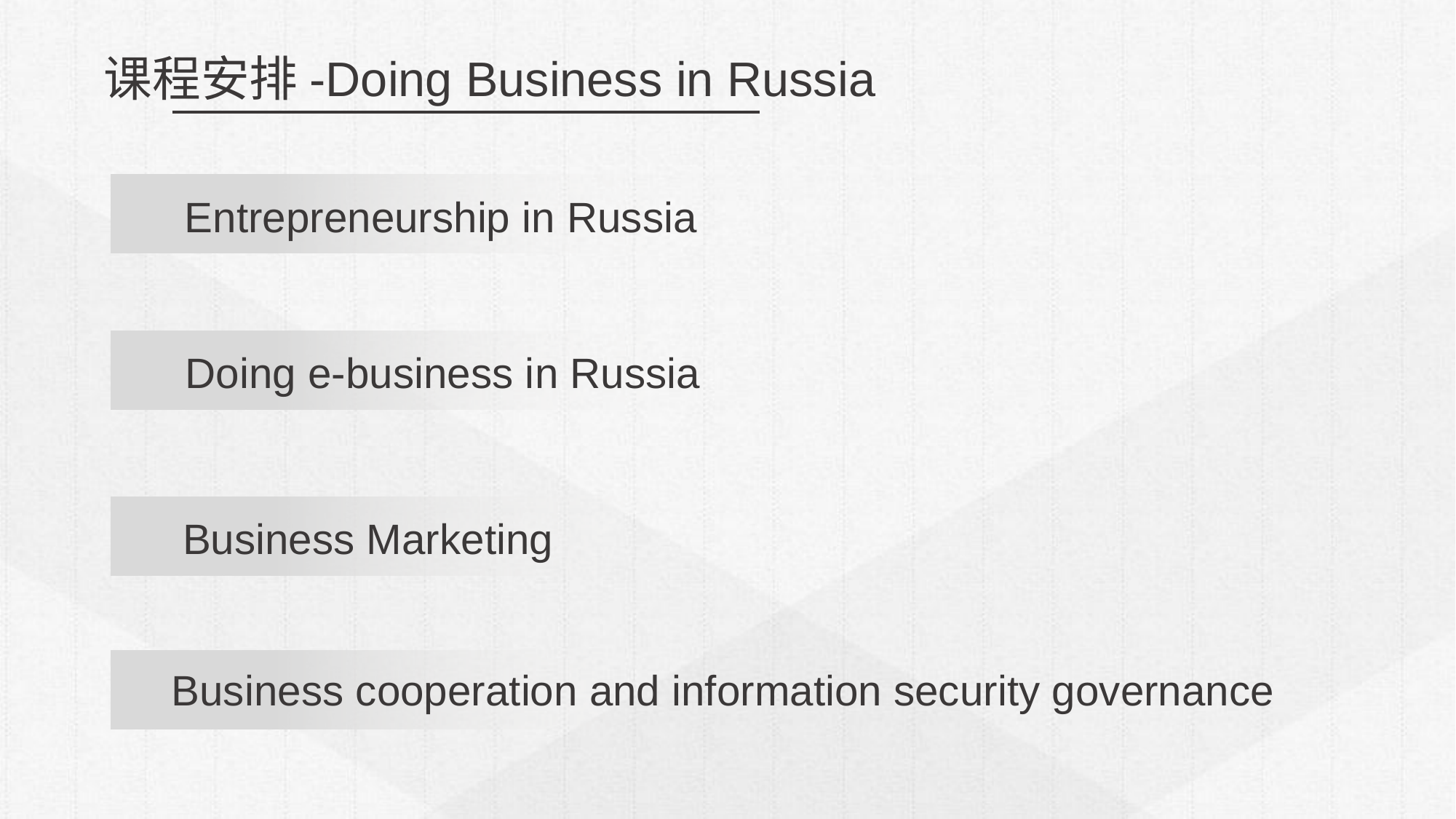

课程安排-Doing Business in Russia

Entrepreneurship in Russia

Doing e-business in Russia

Business Marketing

Business cooperation and information security governance